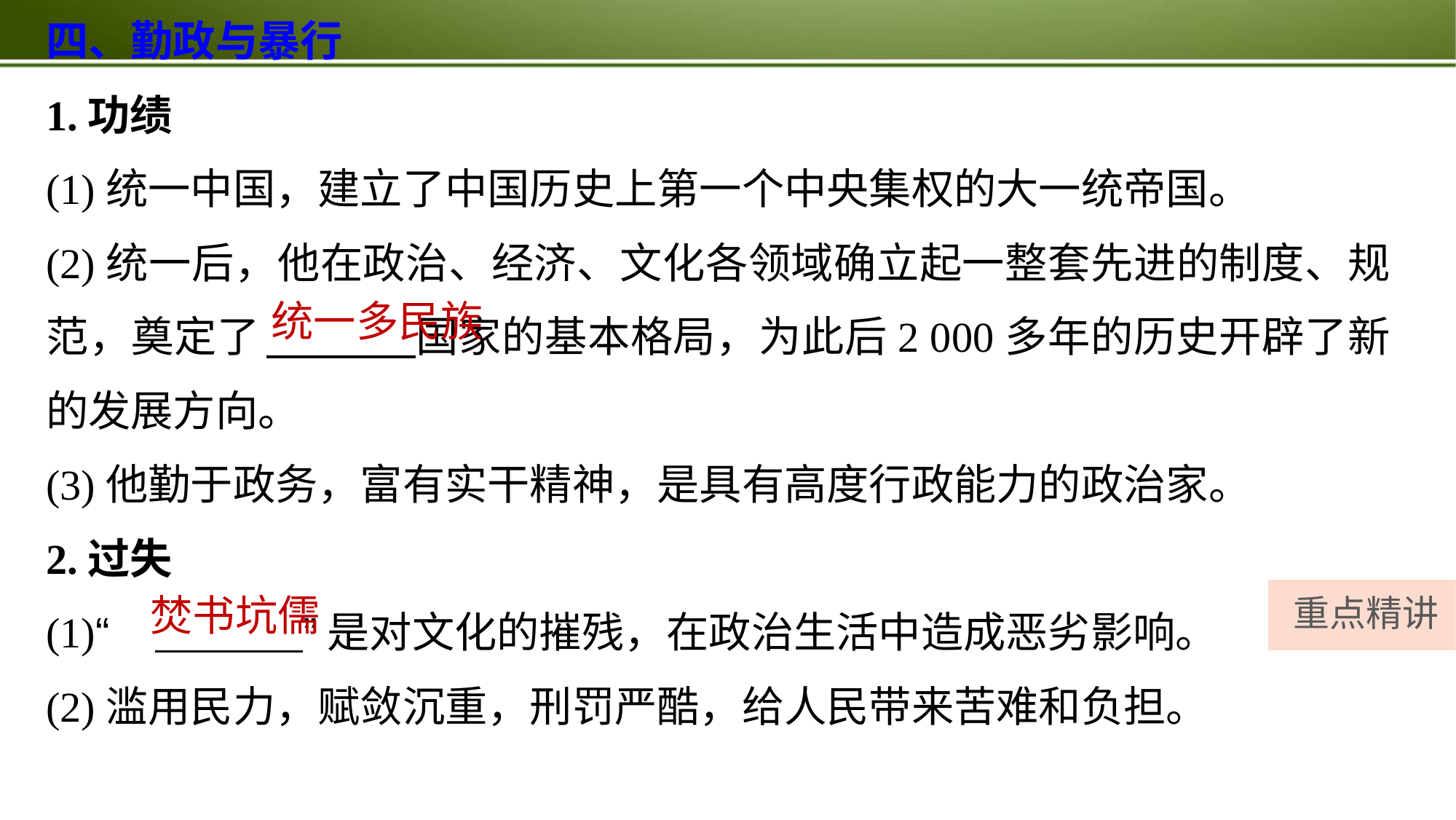

四、勤政与暴行
1.功绩
(1)统一中国，建立了中国历史上第一个中央集权的大一统帝国。
(2)统一后，他在政治、经济、文化各领域确立起一整套先进的制度、规范，奠定了	               国家的基本格局，为此后2 000多年的历史开辟了新的发展方向。
(3)他勤于政务，富有实干精神，是具有高度行政能力的政治家。
2.过失
(1)“	              ”是对文化的摧残，在政治生活中造成恶劣影响。
(2)滥用民力，赋敛沉重，刑罚严酷，给人民带来苦难和负担。
统一多民族
|  |
| --- |
焚书坑儒
重点精讲